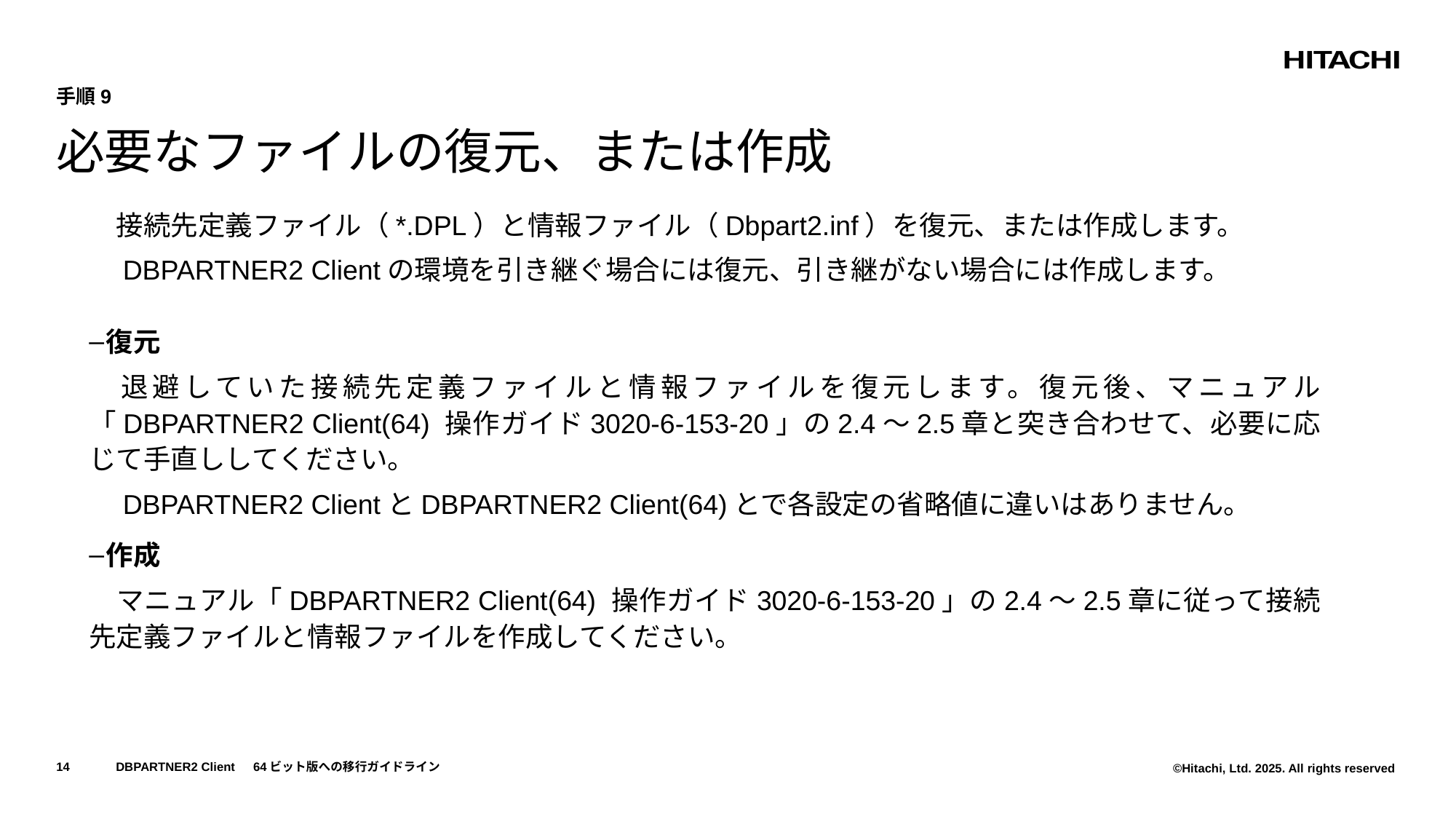

手順9
# 必要なファイルの復元、または作成
　接続先定義ファイル（*.DPL）と情報ファイル（Dbpart2.inf）を復元、または作成します。
　DBPARTNER2 Clientの環境を引き継ぐ場合には復元、引き継がない場合には作成します。
復元
　退避していた接続先定義ファイルと情報ファイルを復元します。復元後、マニュアル「DBPARTNER2 Client(64) 操作ガイド3020-6-153-20」の2.4～2.5章と突き合わせて、必要に応じて手直ししてください。
　DBPARTNER2 ClientとDBPARTNER2 Client(64)とで各設定の省略値に違いはありません。

作成
　マニュアル「DBPARTNER2 Client(64) 操作ガイド3020-6-153-20」の2.4～2.5章に従って接続先定義ファイルと情報ファイルを作成してください。

14
DBPARTNER2 Client　64ビット版への移行ガイドライン